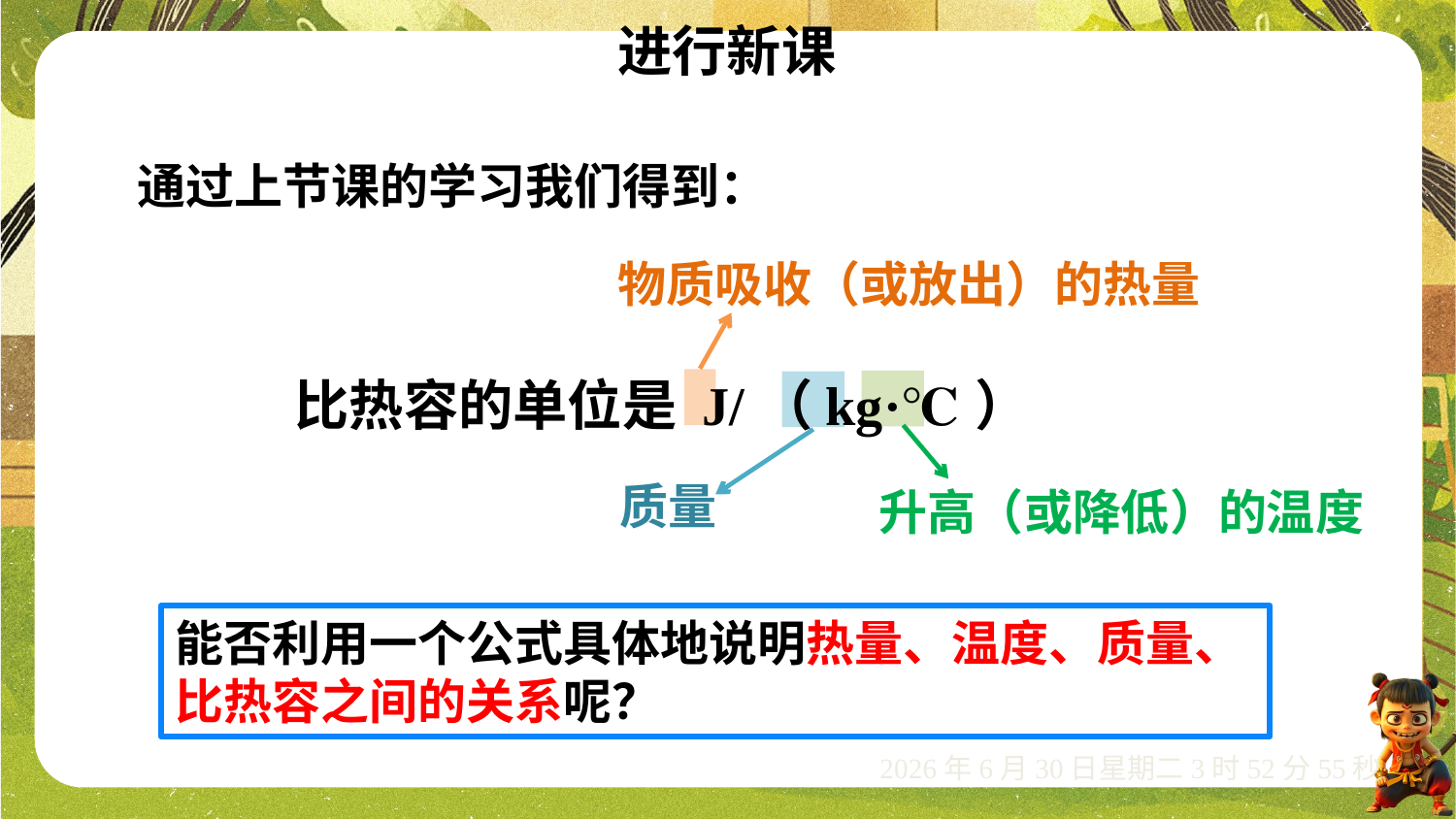

进行新课
通过上节课的学习我们得到：
物质吸收（或放出）的热量

比热容的单位是 J/（kg·℃）

升高（或降低）的温度

质量
能否利用一个公式具体地说明热量、温度、质量、比热容之间的关系呢？